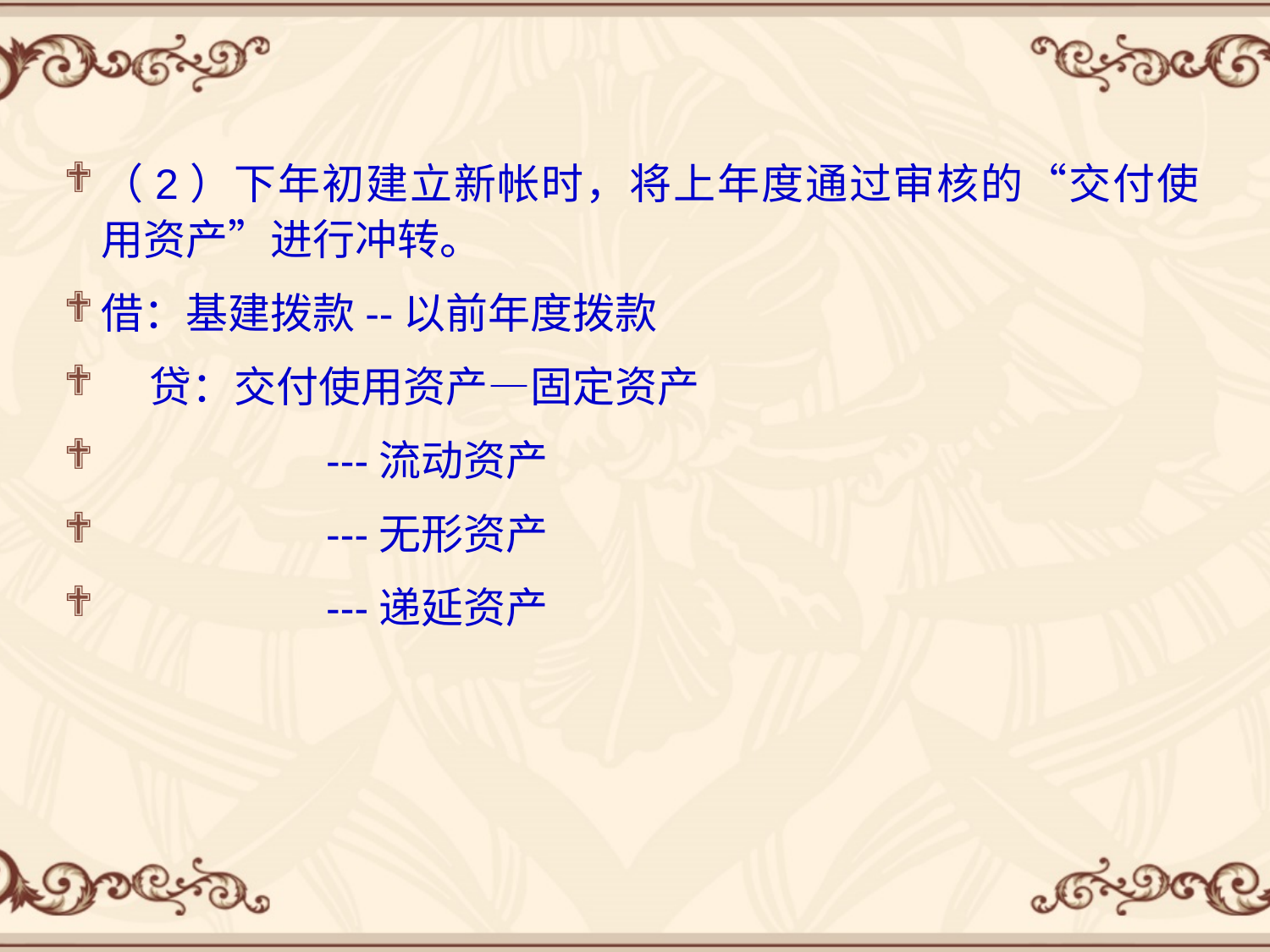

（2）下年初建立新帐时，将上年度通过审核的“交付使用资产”进行冲转。
借：基建拨款--以前年度拨款
    贷：交付使用资产—固定资产
                   ---流动资产
                   ---无形资产
                   ---递延资产